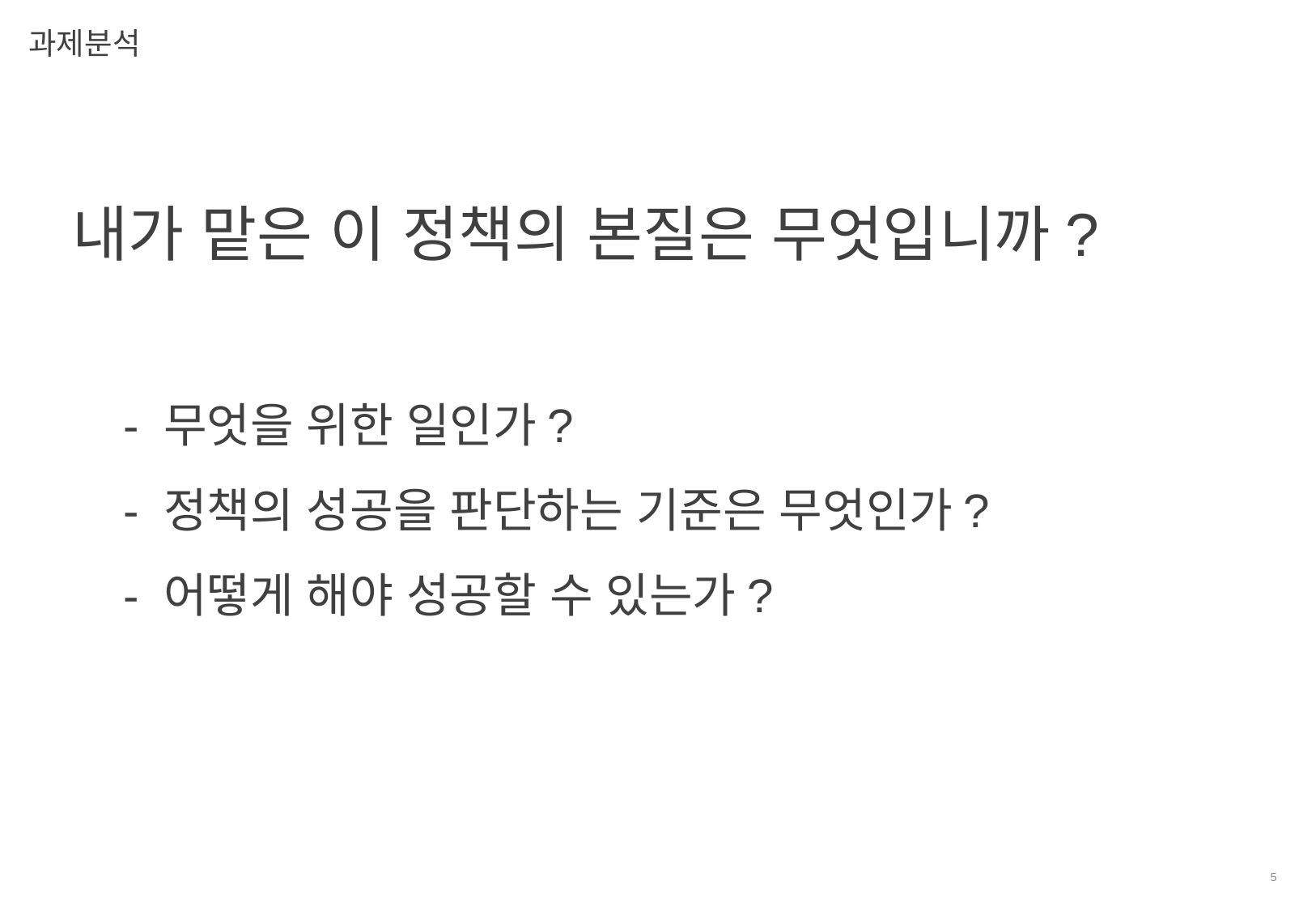

과제분석
내가 맡은 이 정책의 본질은 무엇입니까?
- 무엇을 위한 일인가?
- 정책의 성공을 판단하는 기준은 무엇인가?
- 어떻게 해야 성공할 수 있는가?